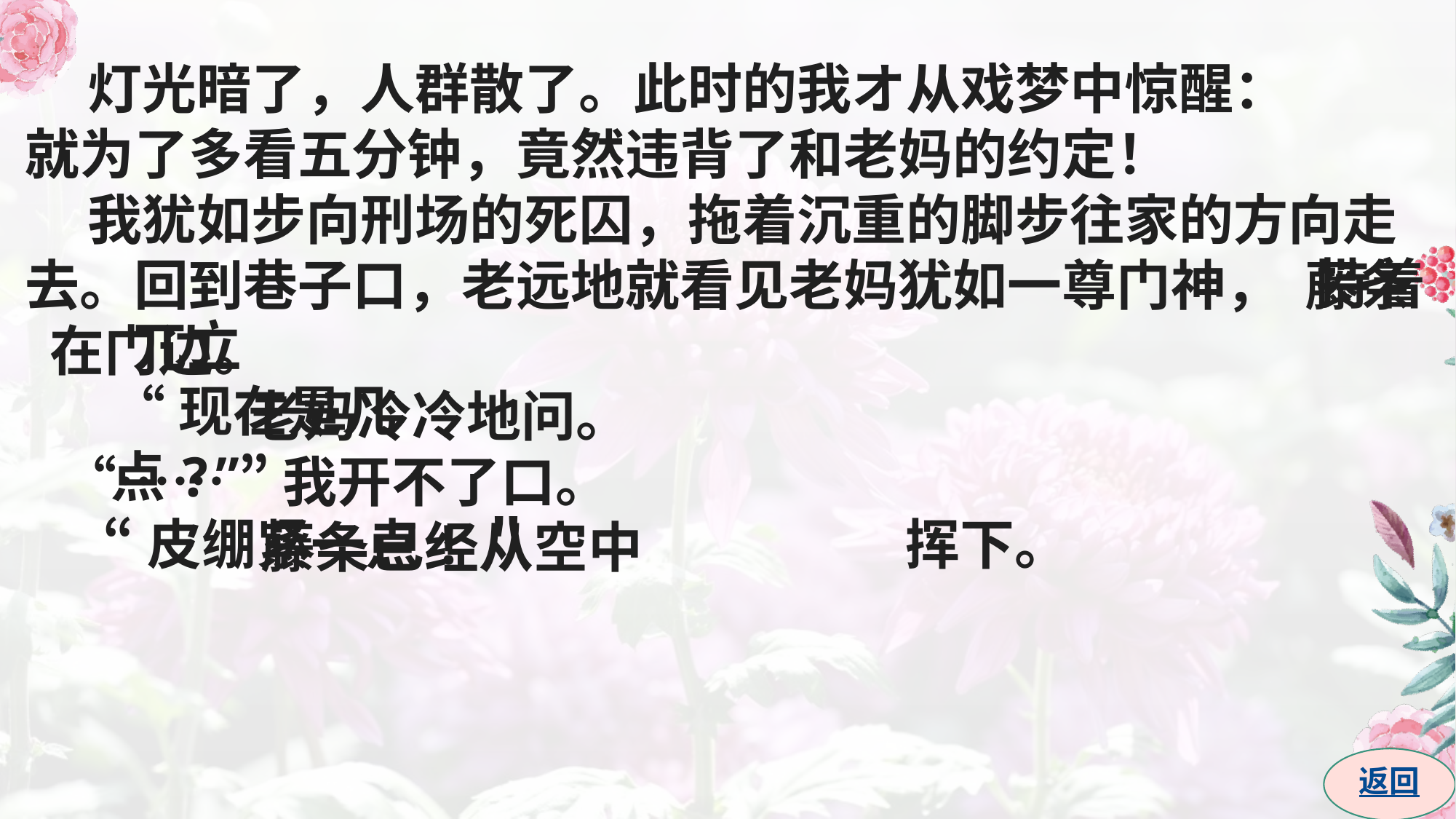

灯光暗了，人群散了。此时的我オ从戏梦中惊醒：
就为了多看五分钟，竟然违背了和老妈的约定！
    我犹如步向刑场的死囚，拖着沉重的脚步往家的方向走去。回到巷子口，老远地就看见老妈犹如一尊门神，  藤条    在门边。
                 老妈冷冷地问。
   “…… ”我开不了口。
                  藤条已经从空中
持着
兀立
“现在是几点?”
“皮绷紧一点!＂
挥下。
返回